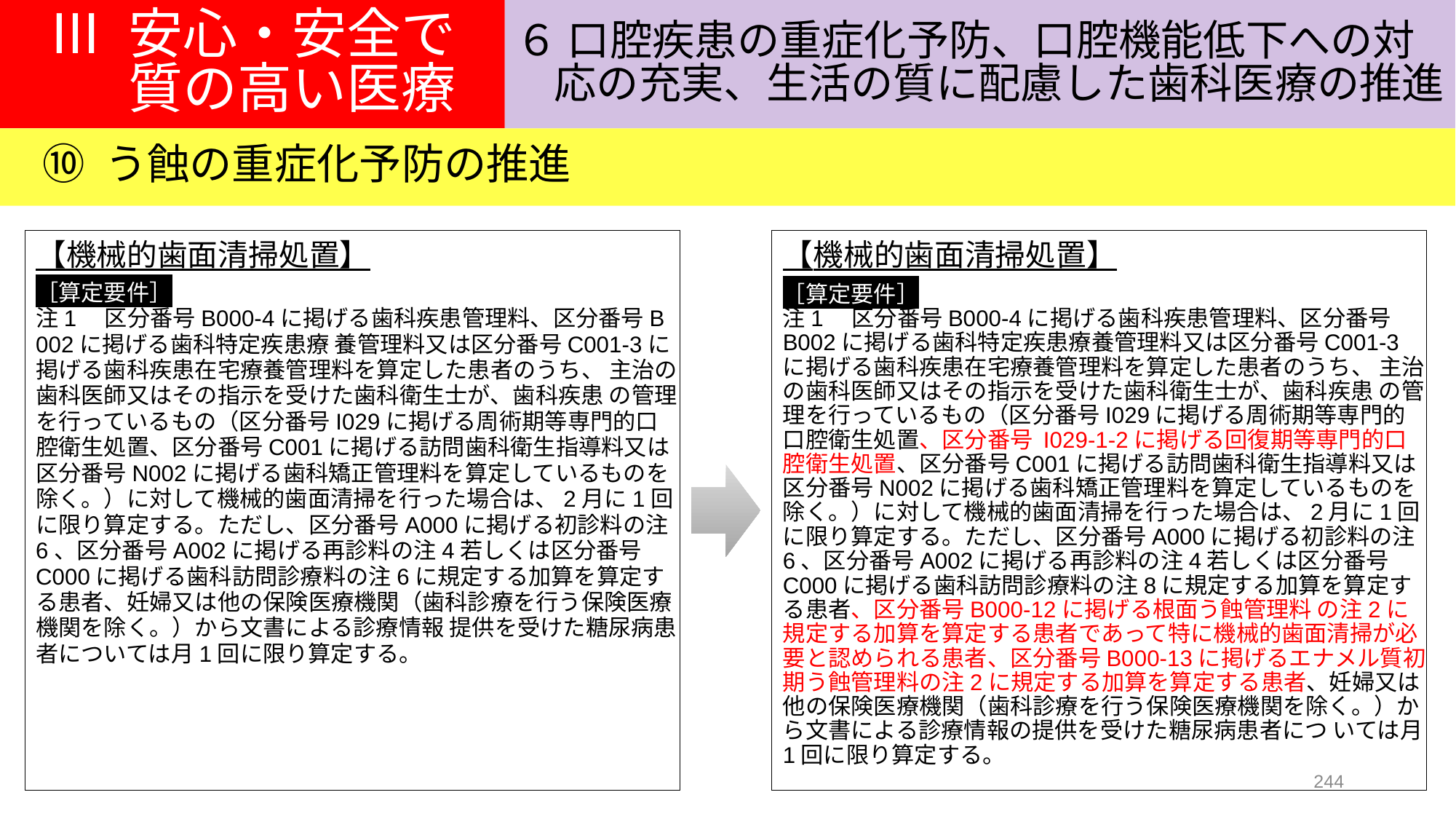

Ⅲ 安心・安全で
質の高い医療
６ 口腔疾患の重症化予防、口腔機能低下への対
応の充実、生活の質に配慮した歯科医療の推進
⑩ う蝕の重症化予防の推進
【機械的歯面清掃処置】

［算定要件］
注1　区分番号B000-4に掲げる歯科疾患管理料、区分番号B
002に掲げる歯科特定疾患療 養管理料又は区分番号C001-3に掲げる歯科疾患在宅療養管理料を算定した患者のうち、 主治の歯科医師又はその指示を受けた歯科衛生士が、歯科疾患 の管理を行っているもの（区分番号I029に掲げる周術期等専門的口腔衛生処置、区分番号C001に掲げる訪問歯科衛生指導料又は区分番号N002に掲げる歯科矯正管理料を算定しているものを除く。）に対して機械的歯面清掃を行った場合は、2月に1回に限り算定する。ただし、区分番号A000に掲げる初診料の注6、区分番号A002に掲げる再診料の注4若しくは区分番号C000に掲げる歯科訪問診療料の注6に規定する加算を算定する患者、妊婦又は他の保険医療機関（歯科診療を行う保険医療機関を除く。）から文書による診療情報 提供を受けた糖尿病患者については月1回に限り算定する。
【機械的歯面清掃処置】

［算定要件］
注1　区分番号B000-4に掲げる歯科疾患管理料、区分番号B002に掲げる歯科特定疾患療養管理料又は区分番号C001-3に掲げる歯科疾患在宅療養管理料を算定した患者のうち、 主治の歯科医師又はその指示を受けた歯科衛生士が、歯科疾患 の管理を行っているもの（区分番号I029に掲げる周術期等専門的口腔衛生処置、区分番号 I029-1-2に掲げる回復期等専門的口腔衛生処置、区分番号C001に掲げる訪問歯科衛生指導料又は区分番号N002に掲げる歯科矯正管理料を算定しているものを除く。）に対して機械的歯面清掃を行った場合は、2月に1回に限り算定する。ただし、区分番号A000に掲げる初診料の注6、区分番号A002に掲げる再診料の注4若しくは区分番号C000に掲げる歯科訪問診療料の注8に規定する加算を算定する患者、区分番号B000-12に掲げる根面う蝕管理料 の注2に規定する加算を算定する患者であって特に機械的歯面清掃が必要と認められる患者、区分番号B000-13に掲げるエナメル質初期う蝕管理料の注2に規定する加算を算定する患者、妊婦又は他の保険医療機関（歯科診療を行う保険医療機関を除く。）から文書による診療情報の提供を受けた糖尿病患者につ いては月1回に限り算定する。

244